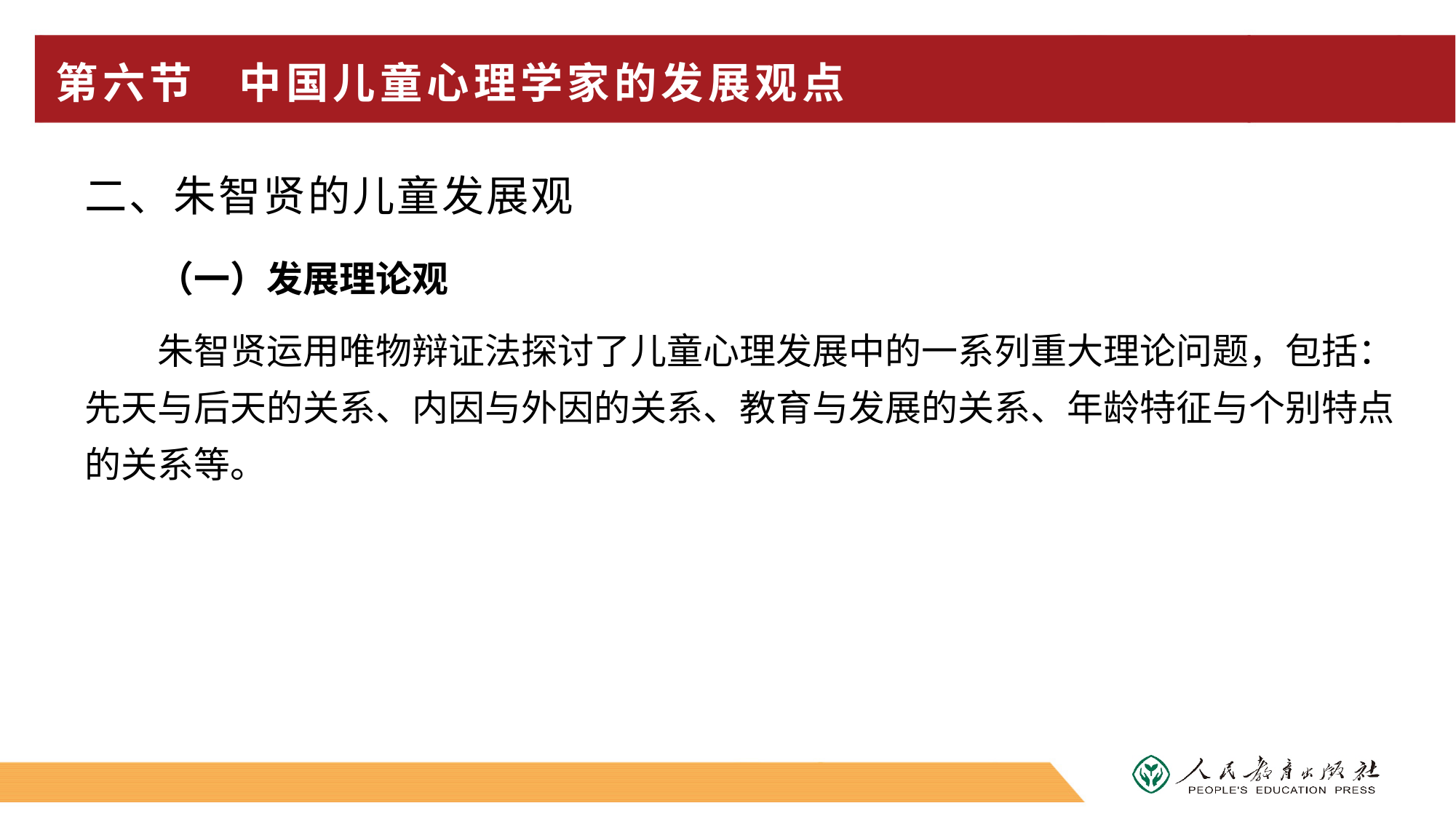

# 第六节   中国儿童心理学家的发展观点
二、朱智贤的儿童发展观
（一）发展理论观
朱智贤运用唯物辩证法探讨了儿童心理发展中的一系列重大理论问题，包括：先天与后天的关系、内因与外因的关系、教育与发展的关系、年龄特征与个别特点的关系等。